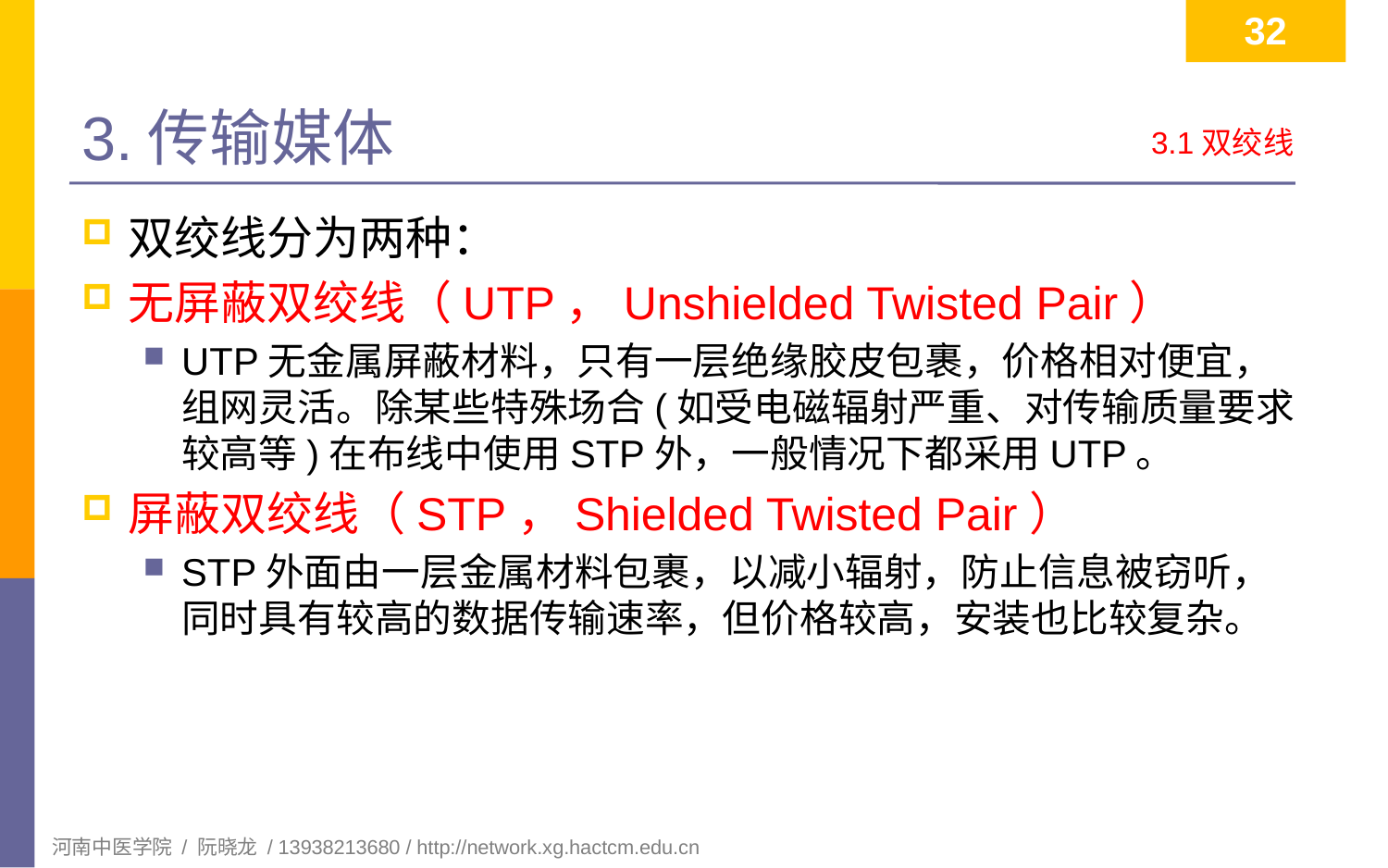

32
# 3.传输媒体
3.1双绞线
双绞线分为两种：
无屏蔽双绞线（UTP，Unshielded Twisted Pair）
UTP无金属屏蔽材料，只有一层绝缘胶皮包裹，价格相对便宜，组网灵活。除某些特殊场合(如受电磁辐射严重、对传输质量要求较高等)在布线中使用STP外，一般情况下都采用UTP。
屏蔽双绞线（STP，Shielded Twisted Pair）
STP外面由一层金属材料包裹，以减小辐射，防止信息被窃听，同时具有较高的数据传输速率，但价格较高，安装也比较复杂。